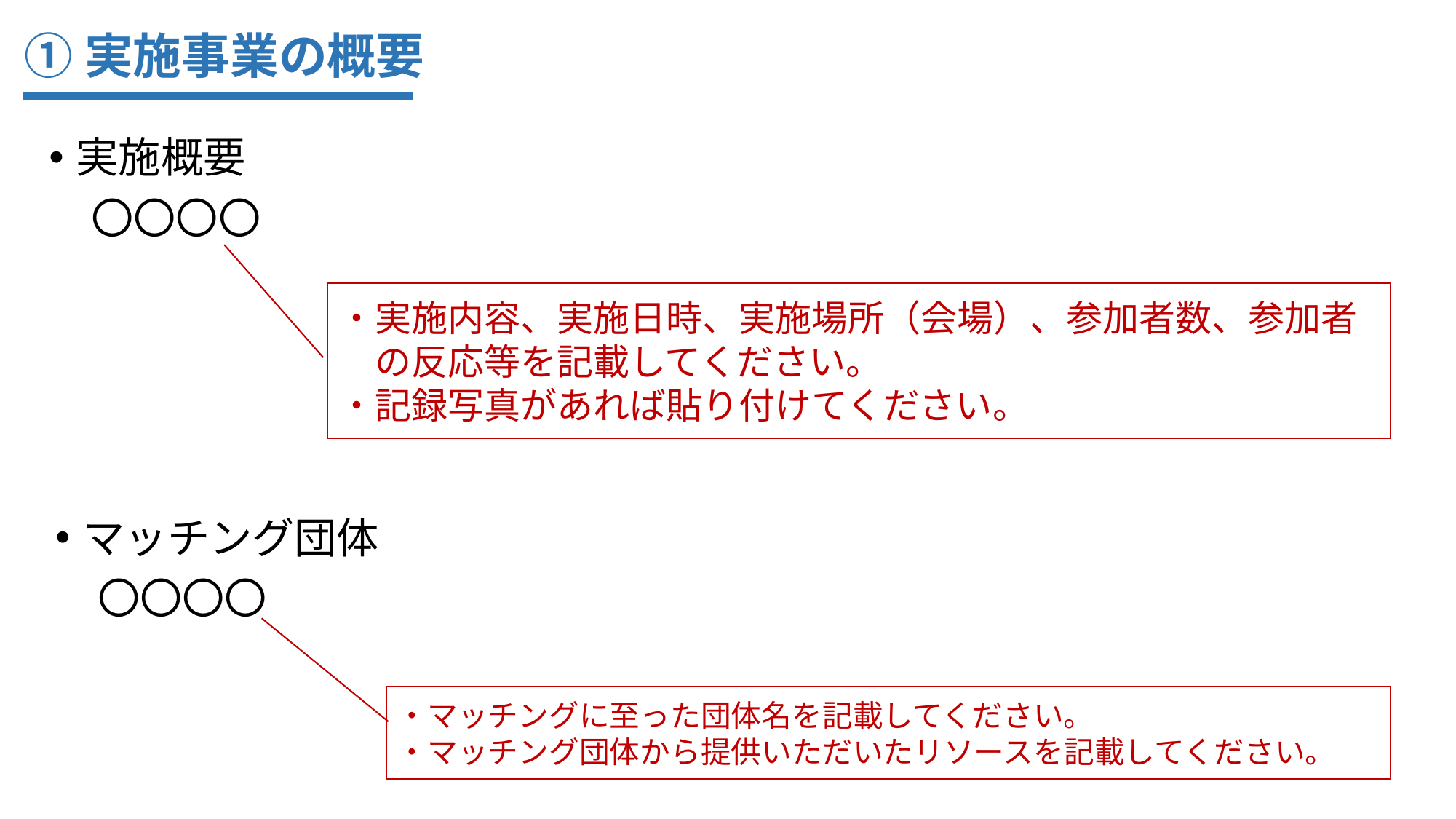

①実施事業の概要

実施概要
　〇〇〇〇
・実施内容、実施日時、実施場所（会場）、参加者数、参加者
　の反応等を記載してください。
・記録写真があれば貼り付けてください。
マッチング団体
　〇〇〇〇
・マッチングに至った団体名を記載してください。
・マッチング団体から提供いただいたリソースを記載してください。